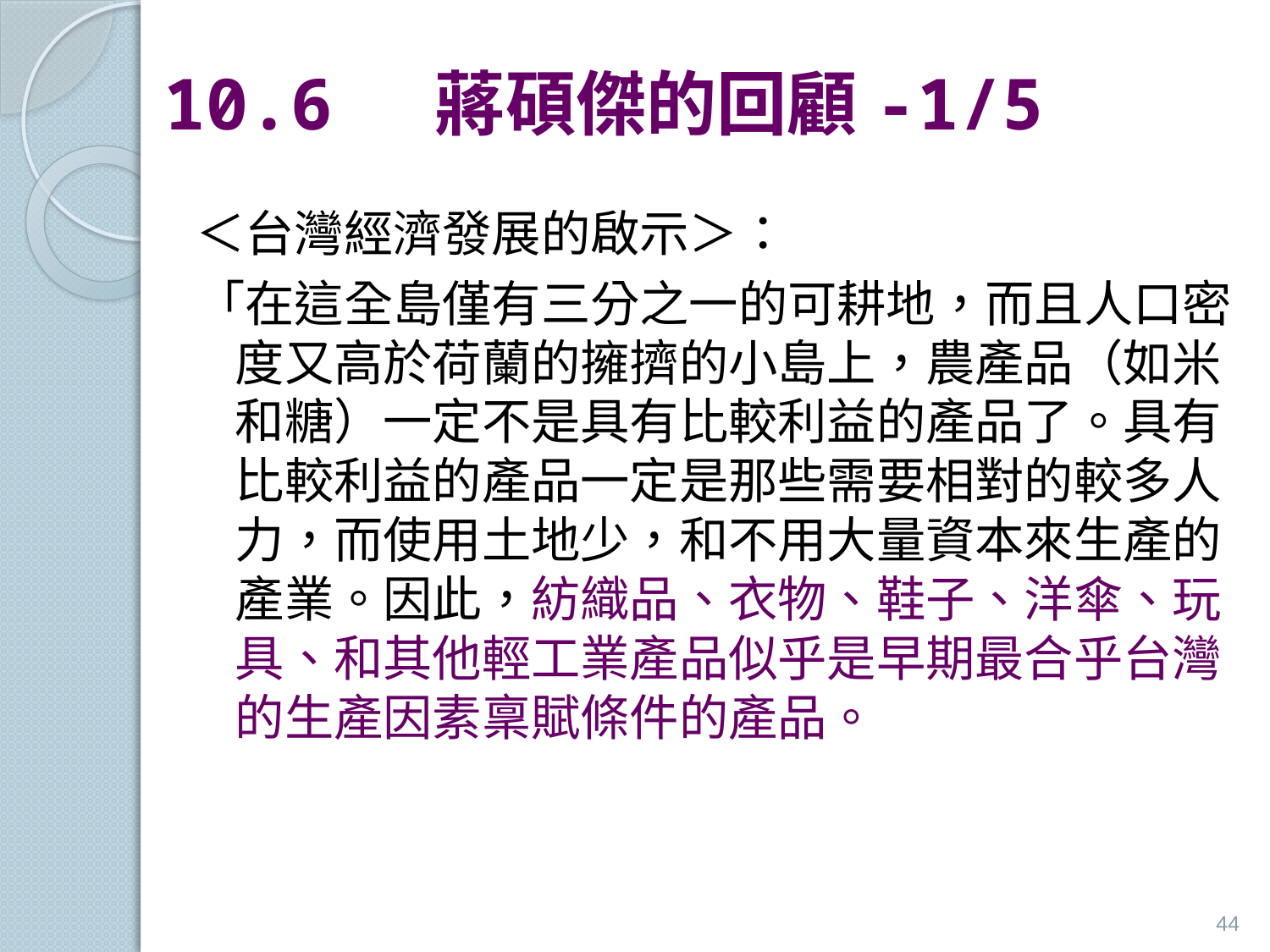

# 10.6  蔣碩傑的回顧-1/5
＜台灣經濟發展的啟示＞：
「在這全島僅有三分之一的可耕地，而且人口密度又高於荷蘭的擁擠的小島上，農產品（如米和糖）一定不是具有比較利益的產品了。具有比較利益的產品一定是那些需要相對的較多人力，而使用土地少，和不用大量資本來生產的產業。因此，紡織品、衣物、鞋子、洋傘、玩具、和其他輕工業產品似乎是早期最合乎台灣的生產因素稟賦條件的產品。
44